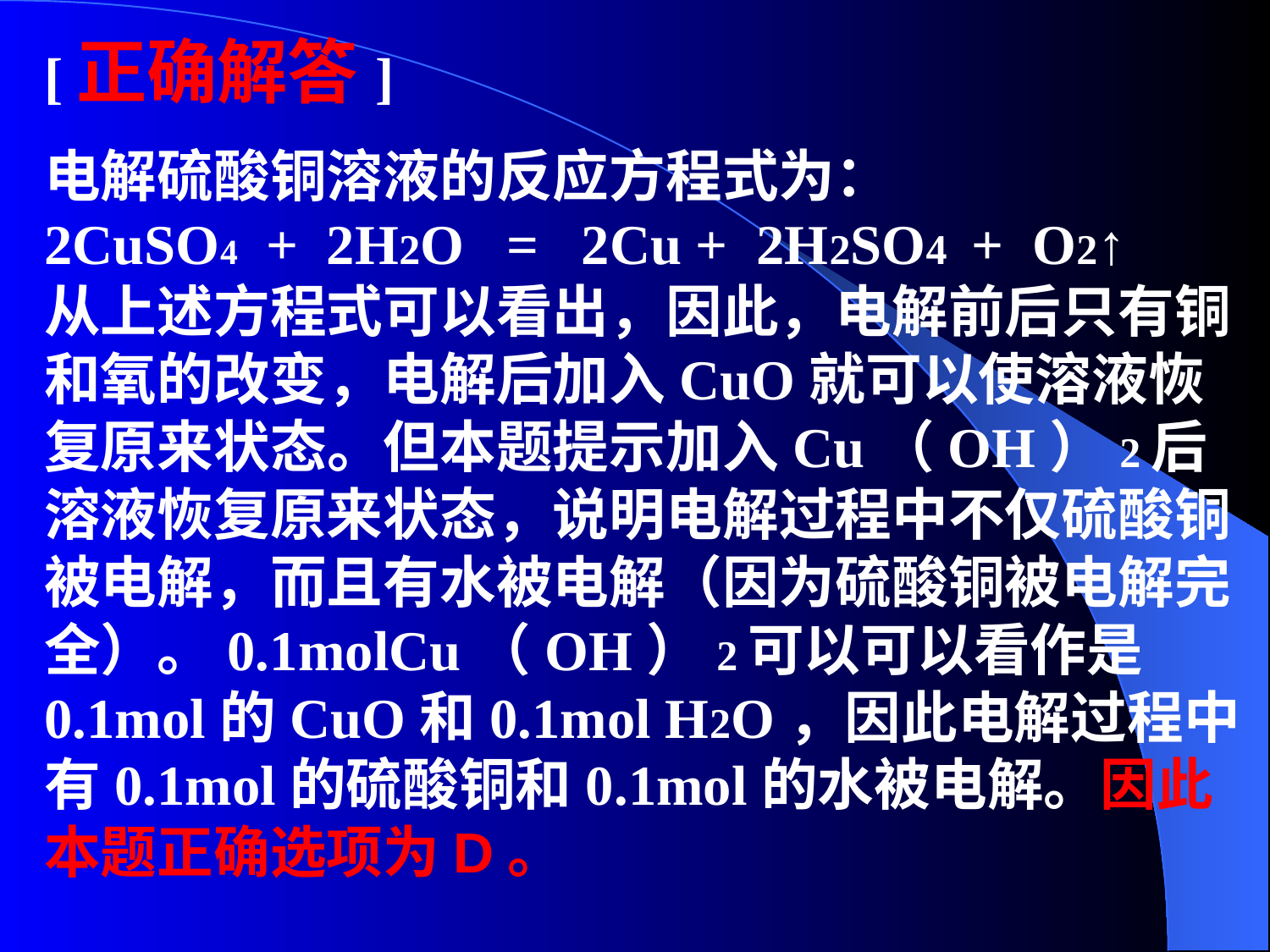

[正确解答]
电解硫酸铜溶液的反应方程式为：
2CuSO4  +  2H2O   =   2Cu +  2H2SO4  +  O2↑
从上述方程式可以看出，因此，电解前后只有铜和氧的改变，电解后加入CuO就可以使溶液恢复原来状态。但本题提示加入Cu（OH）2后溶液恢复原来状态，说明电解过程中不仅硫酸铜被电解，而且有水被电解（因为硫酸铜被电解完全）。0.1molCu（OH）2可以可以看作是0.1mol的CuO和0.1mol H2O，因此电解过程中有0.1mol的硫酸铜和0.1mol的水被电解。因此本题正确选项为D。

16